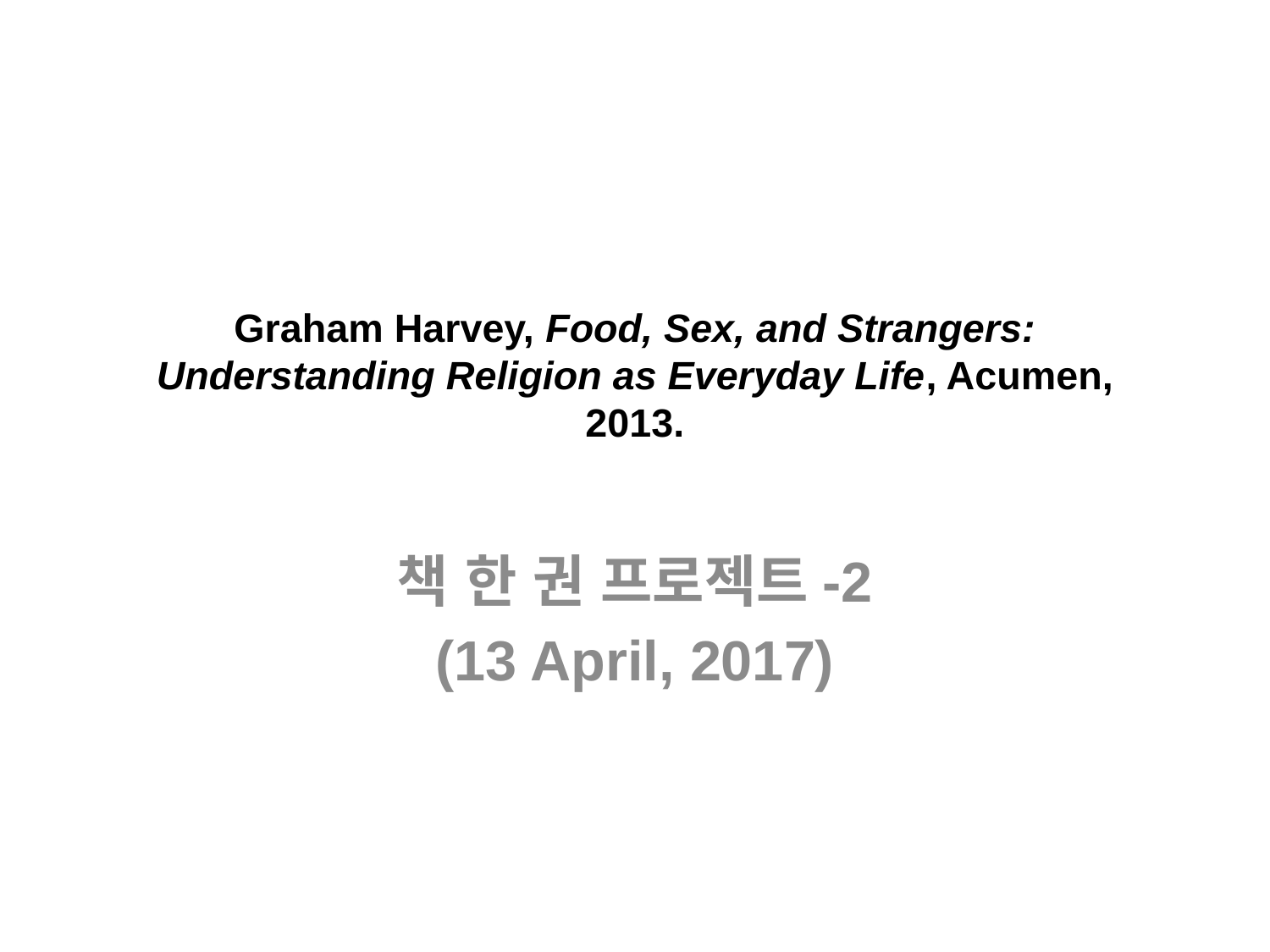

# Graham Harvey, Food, Sex, and Strangers: Understanding Religion as Everyday Life, Acumen, 2013.
책 한 권 프로젝트-2
(13 April, 2017)